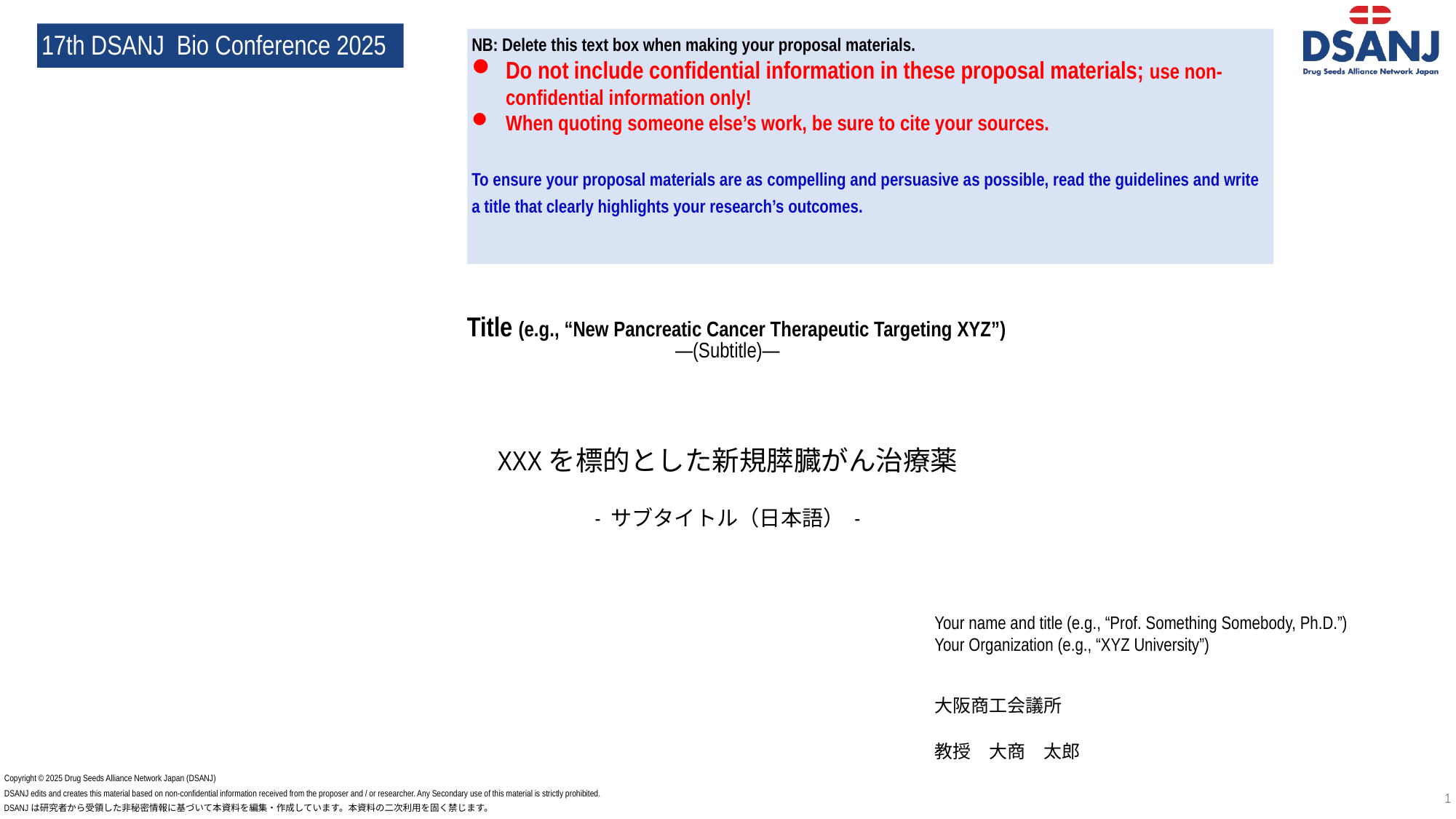

17th DSANJ  Bio Conference 2025
NB: Delete this text box when making your proposal materials.
Do not include confidential information in these proposal materials; use non-confidential information only!
When quoting someone else’s work, be sure to cite your sources.

To ensure your proposal materials are as compelling and persuasive as possible, read the guidelines and write a title that clearly highlights your research’s outcomes.
Title (e.g., “New Pancreatic Cancer Therapeutic Targeting XYZ”)
—(Subtitle)—
XXXを標的とした新規膵臓がん治療薬
- サブタイトル（日本語） -
Your name and title (e.g., “Prof. Something Somebody, Ph.D.”)
Your Organization (e.g., “XYZ University”)
大阪商工会議所

教授　大商　太郎
Copyright © 2025 Drug Seeds Alliance Network Japan (DSANJ)
DSANJ edits and creates this material based on non-confidential information received from the proposer and / or researcher. Any Secondary use of this material is strictly prohibited.
DSANJは研究者から受領した非秘密情報に基づいて本資料を編集・作成しています。本資料の二次利用を固く禁じます。
1